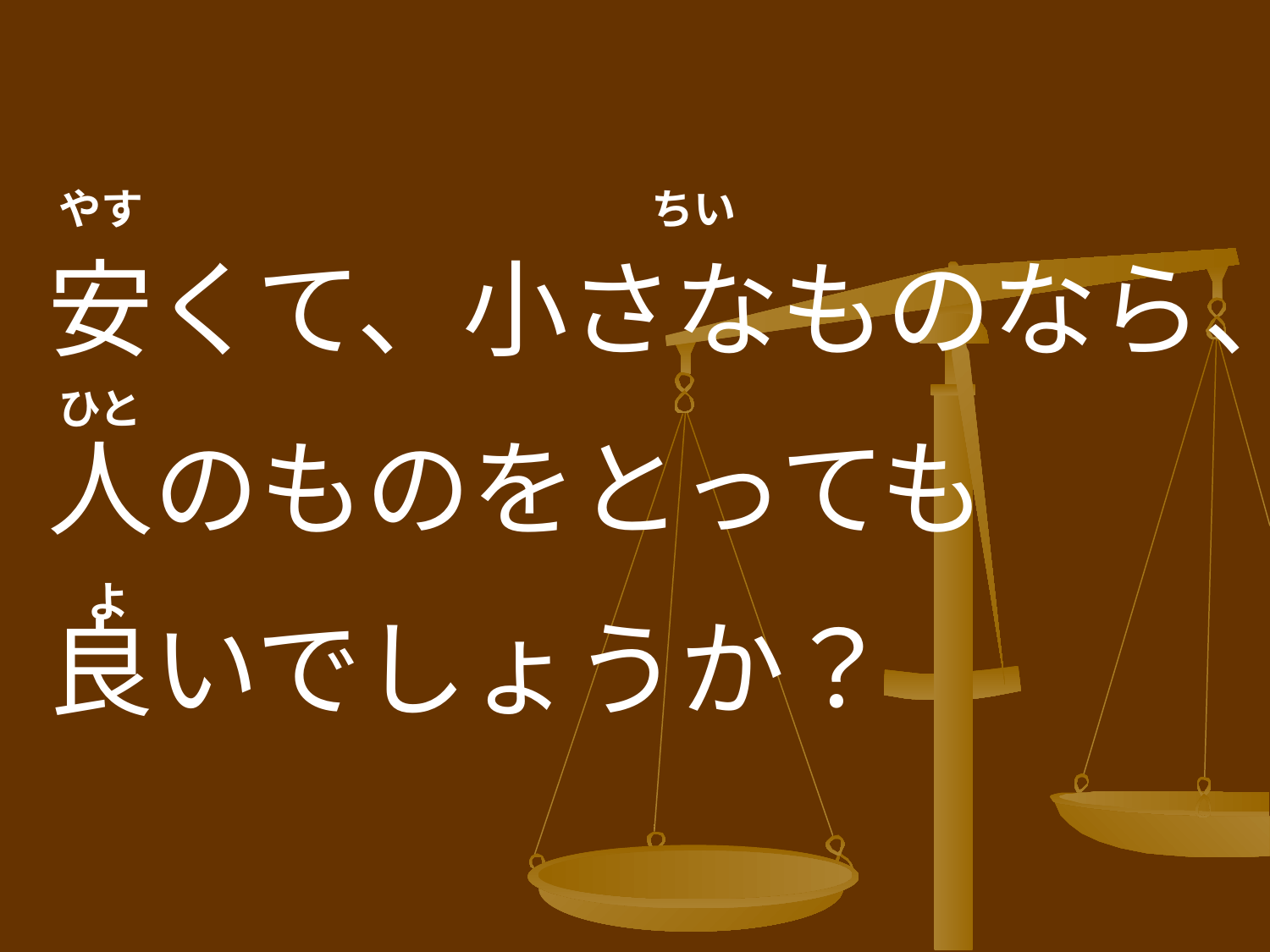

やす　　　　　　　　　　　　ちい
安くて、小さなものなら、
人のものをとっても
良いでしょうか？
ひと
よ